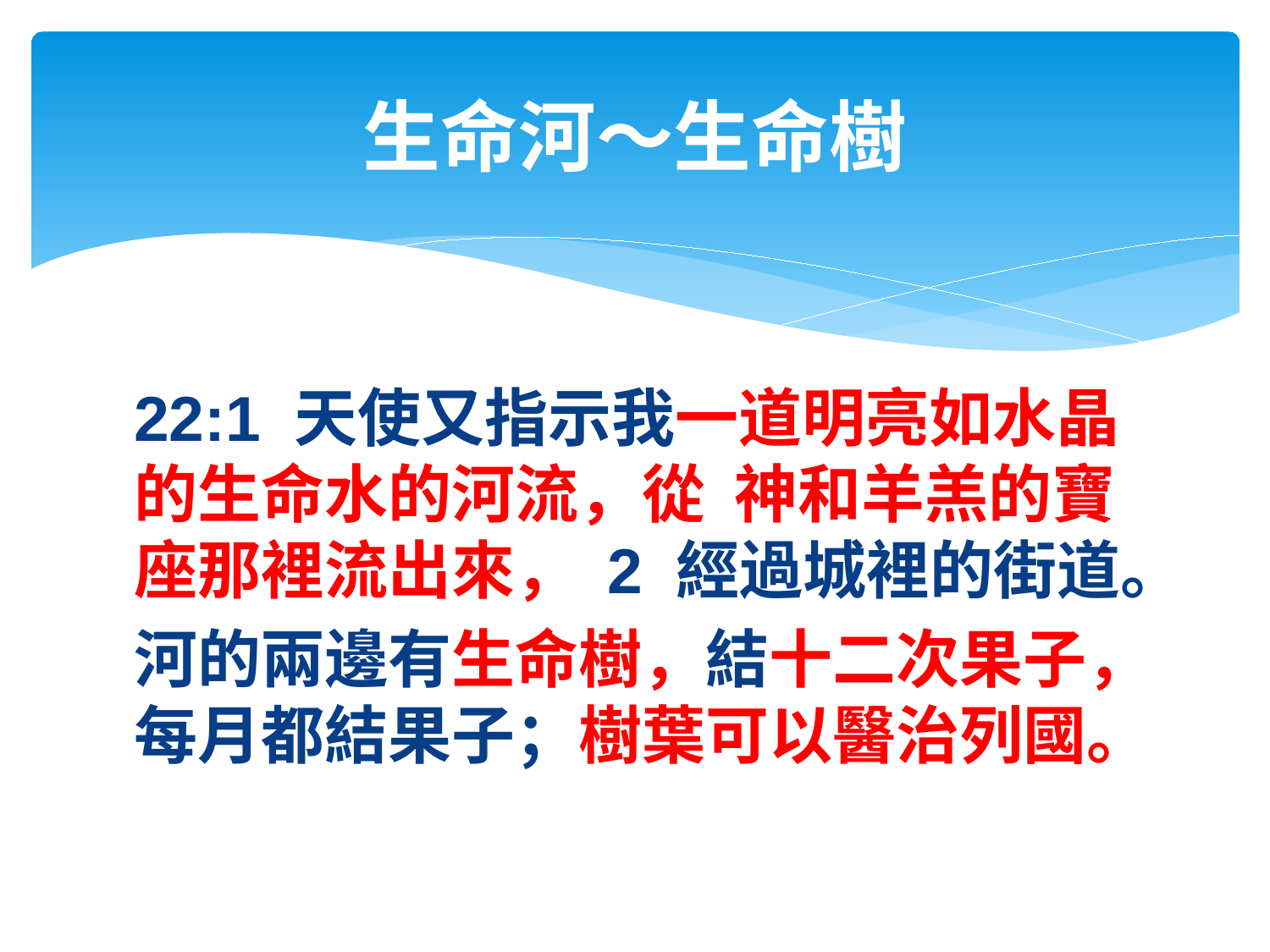

# 生命河～生命樹
22:1 天使又指示我一道明亮如水晶的生命水的河流，從  神和羊羔的寶座那裡流出來， 2 經過城裡的街道。
河的兩邊有生命樹，結十二次果子，每月都結果子；樹葉可以醫治列國。